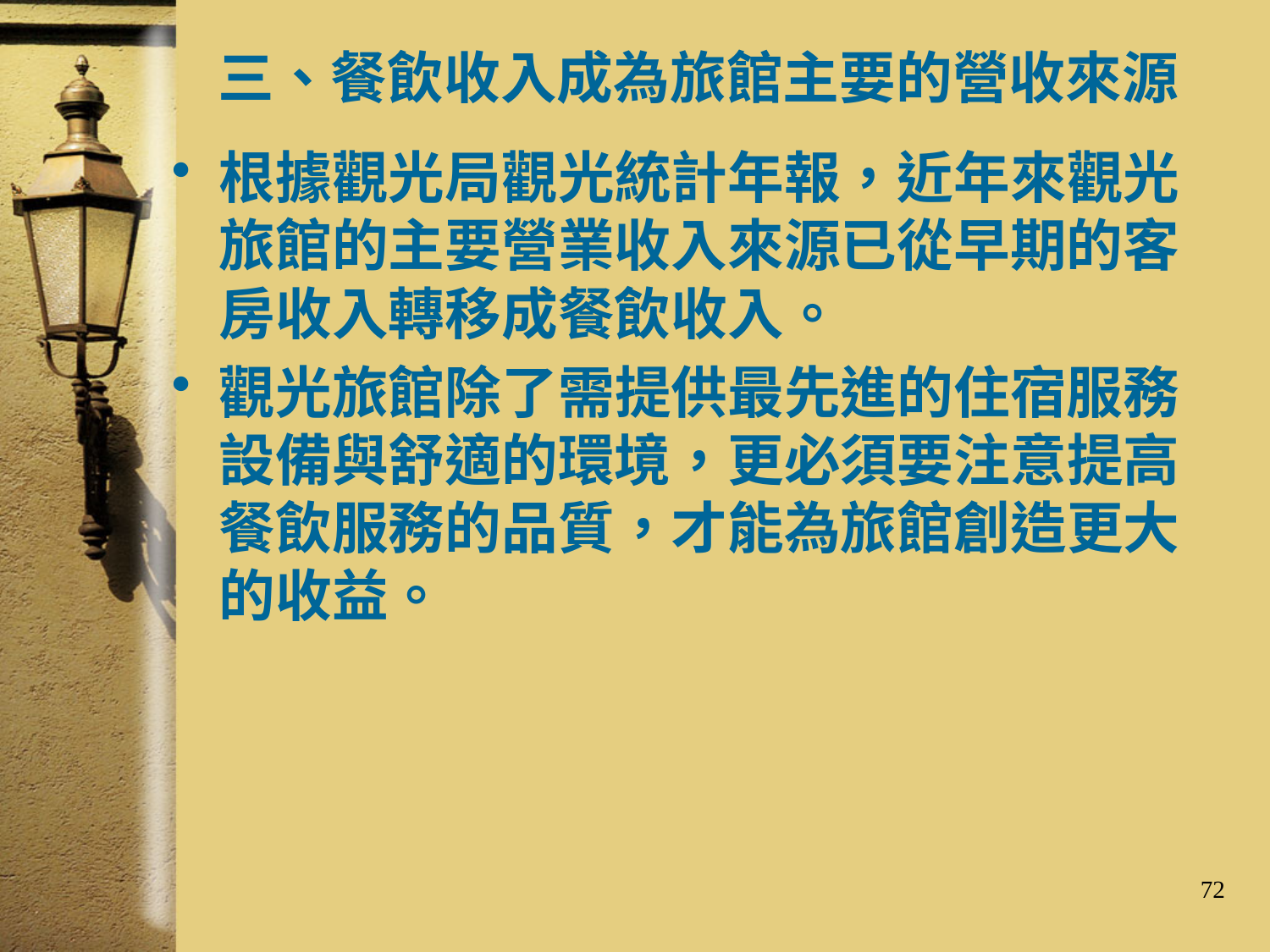

# 三、餐飲收入成為旅館主要的營收來源
根據觀光局觀光統計年報，近年來觀光旅館的主要營業收入來源已從早期的客房收入轉移成餐飲收入。
觀光旅館除了需提供最先進的住宿服務設備與舒適的環境，更必須要注意提高餐飲服務的品質，才能為旅館創造更大的收益。
72